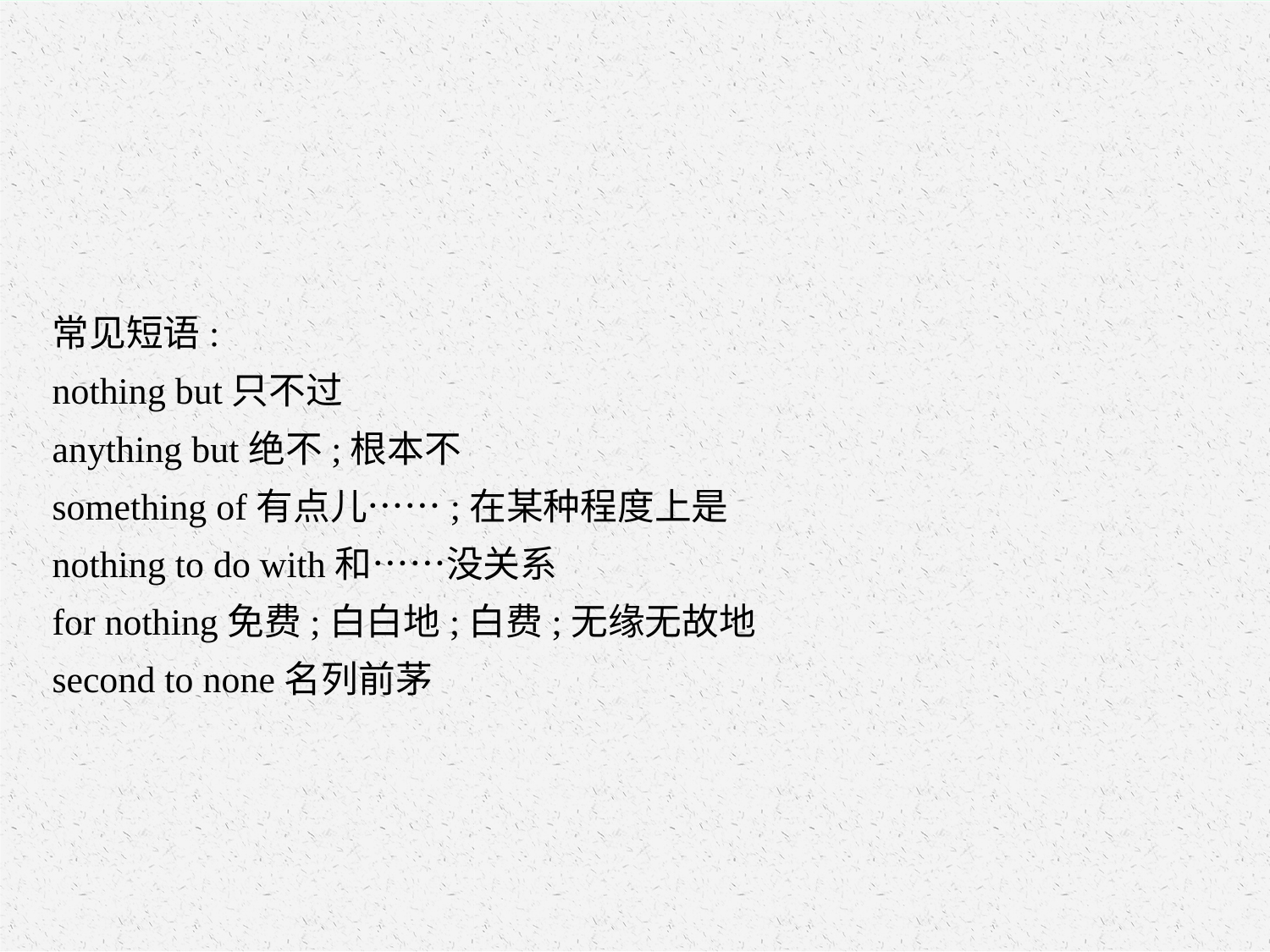

常见短语:
nothing but只不过
anything but绝不;根本不
something of有点儿……;在某种程度上是
nothing to do with和……没关系
for nothing免费;白白地;白费;无缘无故地
second to none名列前茅